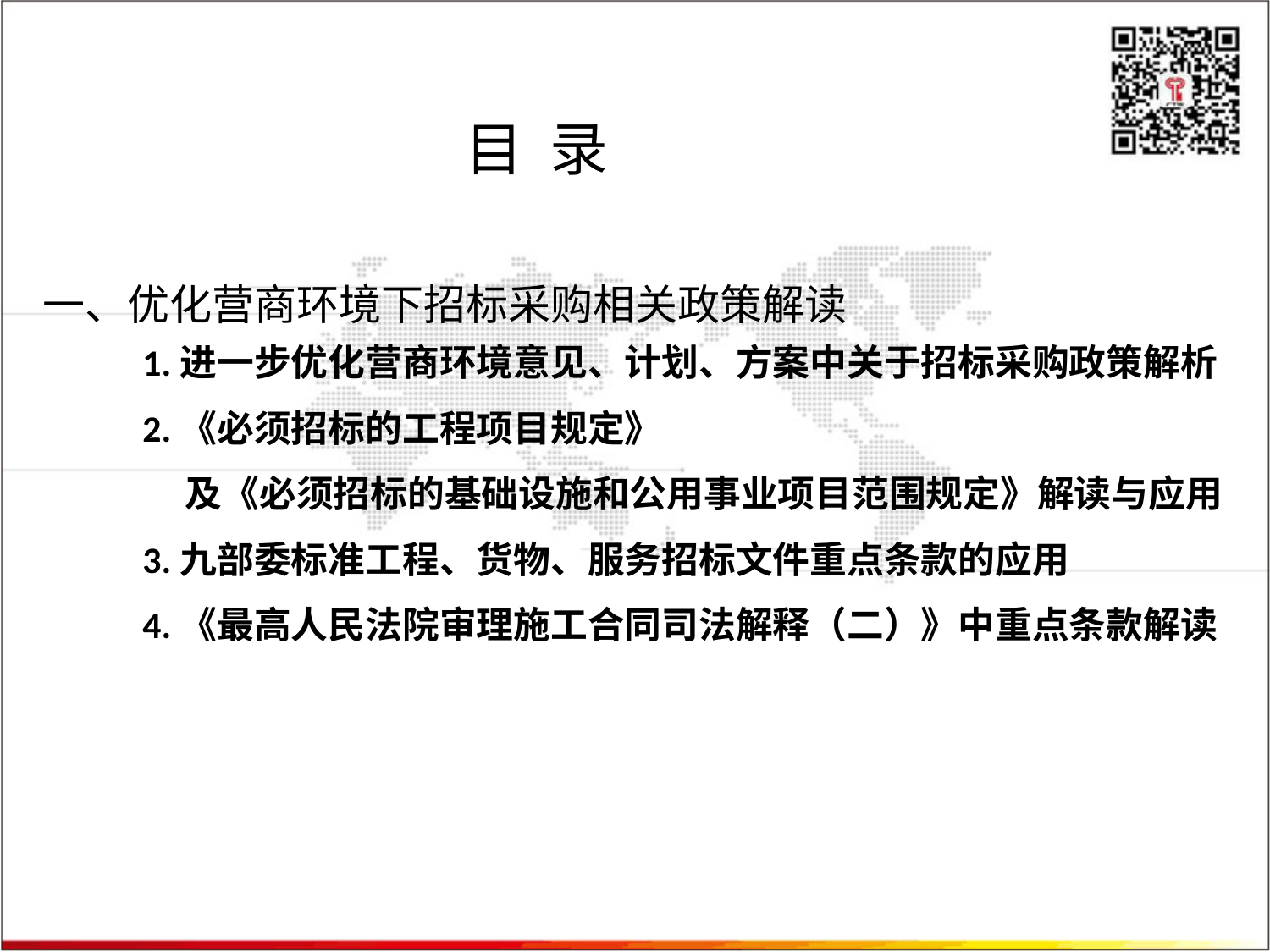

目  录
一、优化营商环境下招标采购相关政策解读
1.进一步优化营商环境意见、计划、方案中关于招标采购政策解析
2.《必须招标的工程项目规定》
    及《必须招标的基础设施和公用事业项目范围规定》解读与应用
3.九部委标准工程、货物、服务招标文件重点条款的应用
4.《最高人民法院审理施工合同司法解释（二）》中重点条款解读